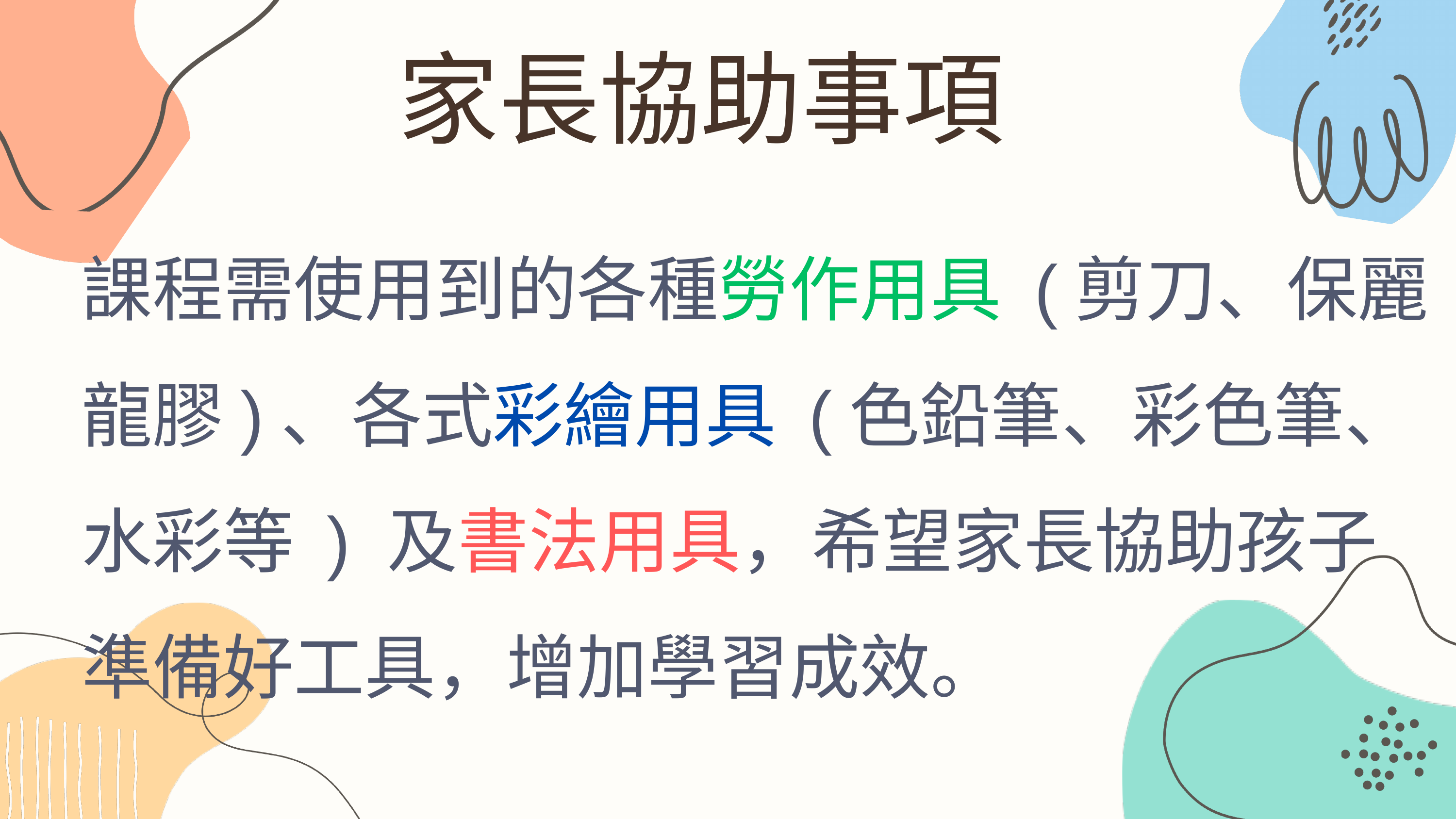

家長協助事項

課程需使用到的各種勞作用具 (剪刀、保麗龍膠)、各式彩繪用具 (色鉛筆、彩色筆、水彩等 ) 及書法用具，希望家長協助孩子準備好工具，增加學習成效。